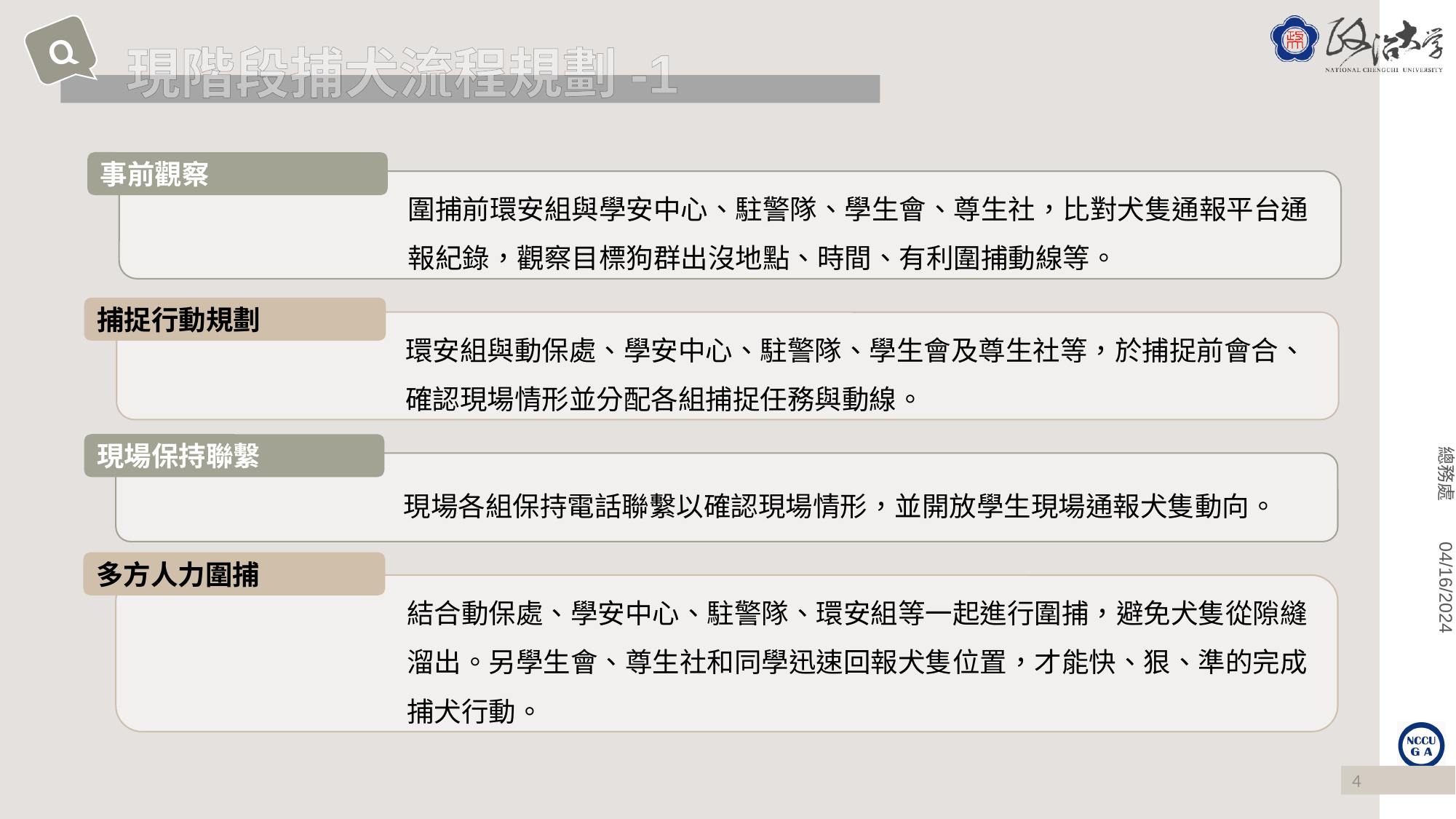

Q
    現階段捕犬流程規劃-1

事前觀察
圍捕前環安組與學安中心、駐警隊、學生會、尊生社，比對犬隻通報平台通報紀錄，觀察目標狗群出沒地點、時間、有利圍捕動線等。
捕捉行動規劃
環安組與動保處、學安中心、駐警隊、學生會及尊生社等，於捕捉前會合、確認現場情形並分配各組捕捉任務與動線。
現場保持聯繫
現場各組保持電話聯繫以確認現場情形，並開放學生現場通報犬隻動向。
多方人力圍捕
結合動保處、學安中心、駐警隊、環安組等一起進行圍捕，避免犬隻從隙縫溜出。另學生會、尊生社和同學迅速回報犬隻位置，才能快、狠、準的完成捕犬行動。
4